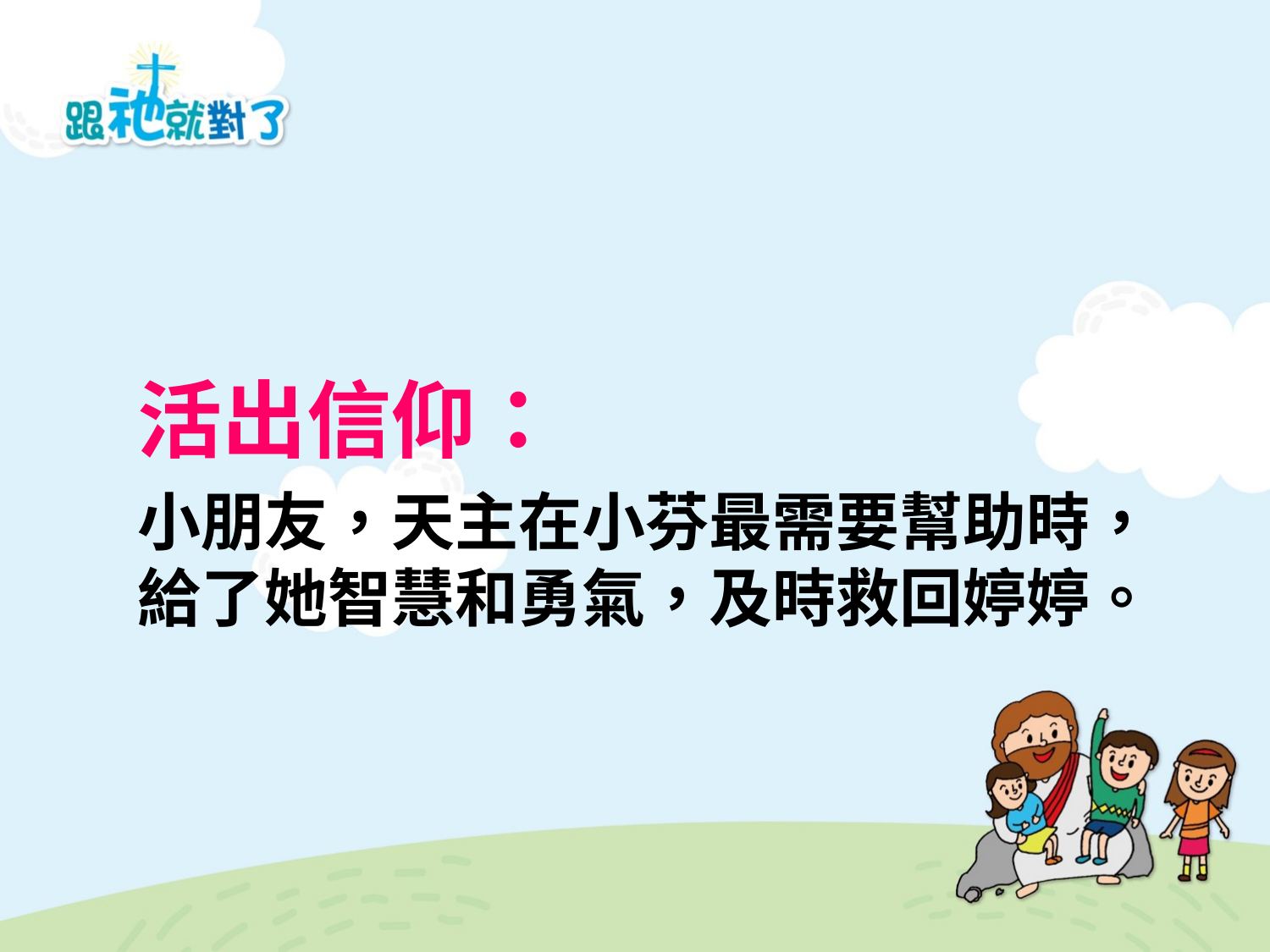

活出信仰：
小朋友，天主在小芬最需要幫助時，給了她智慧和勇氣，及時救回婷婷。